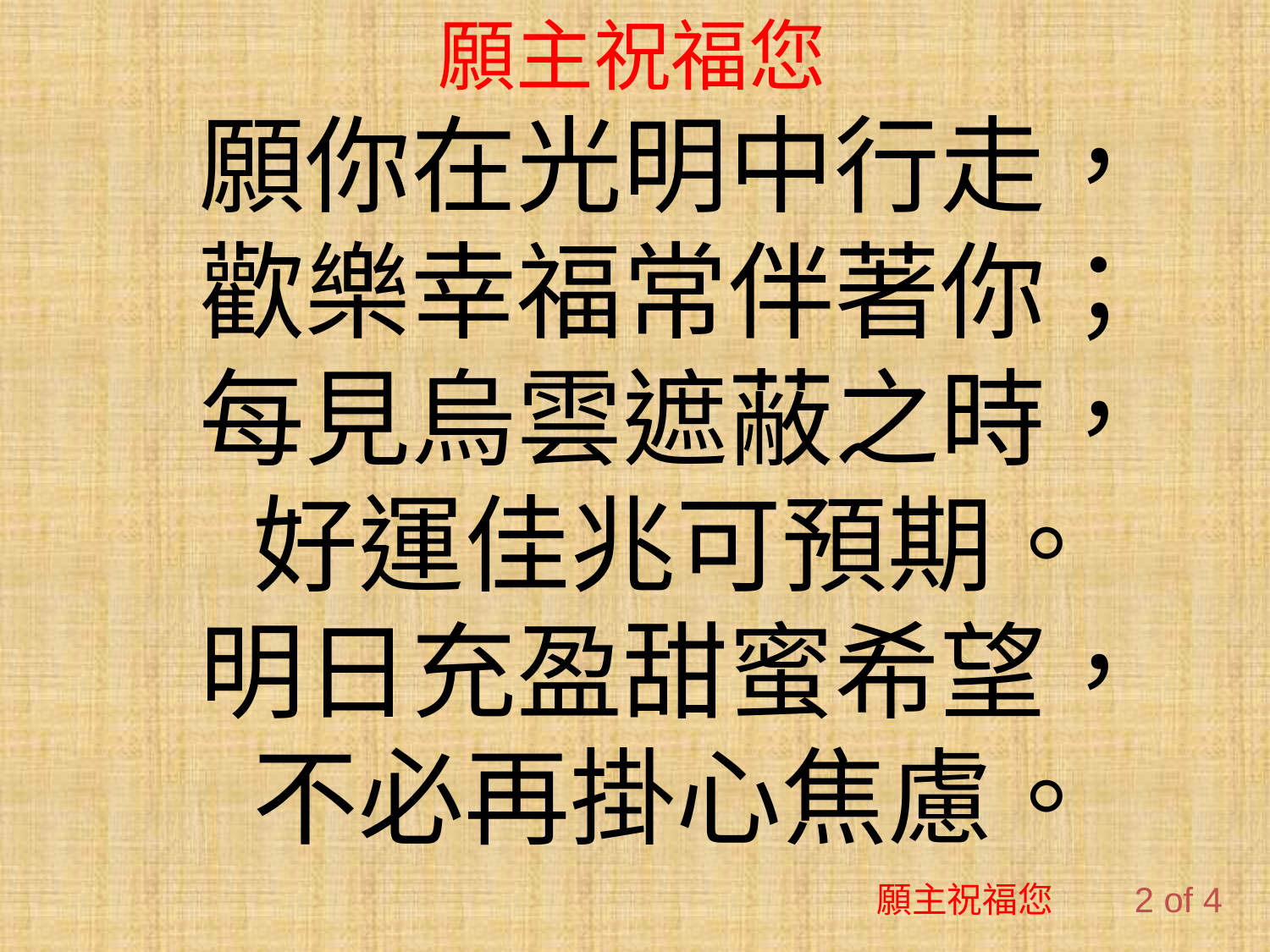

# 願主祝福您
願你在光明中行走，
歡樂幸福常伴著你；
每見烏雲遮蔽之時，
好運佳兆可預期。
明日充盈甜蜜希望，
不必再掛心焦慮。

願主祝福您         2 of 4